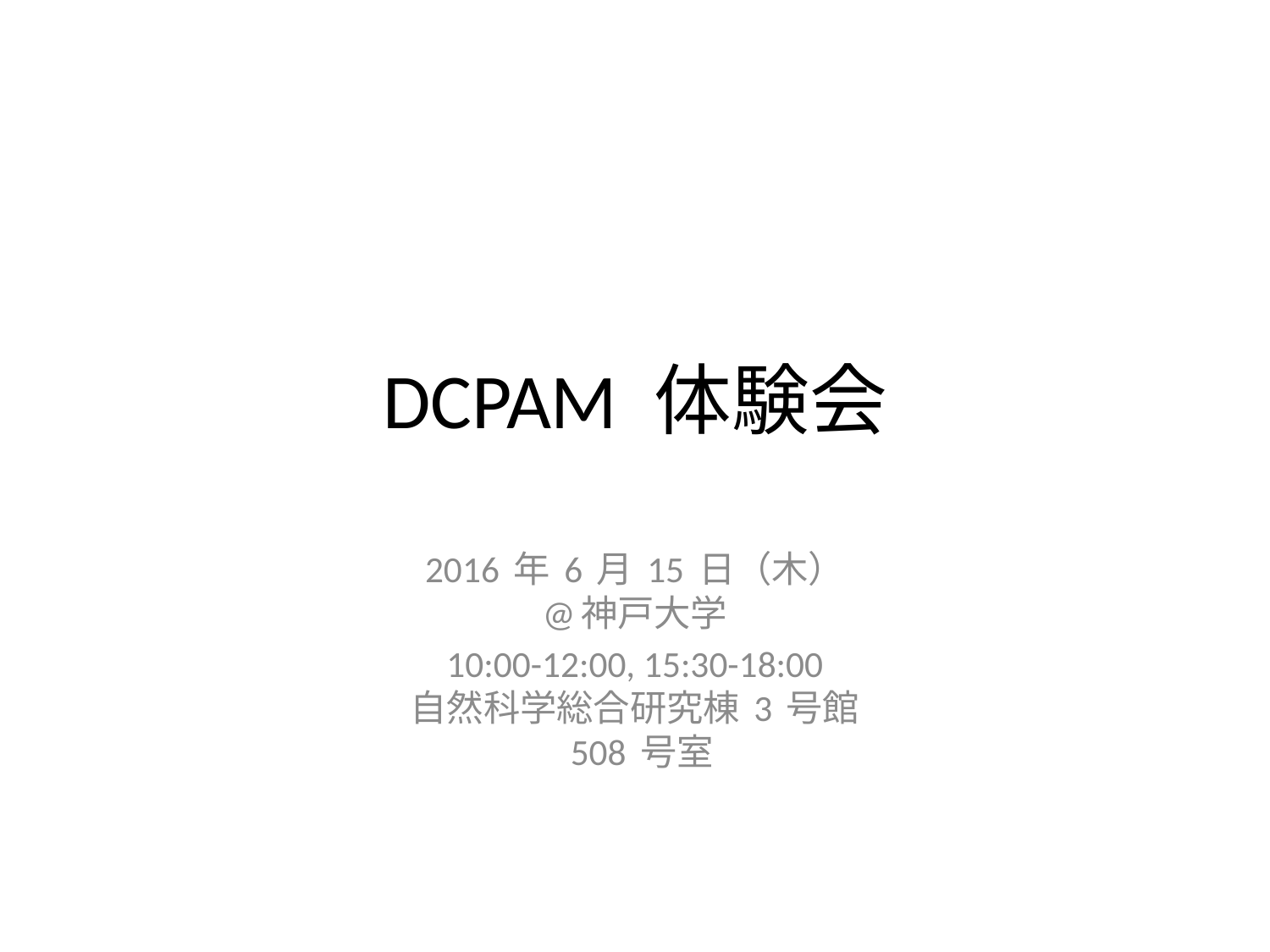

# DCPAM 体験会
2016 年 6 月 15 日（木）
@神戸大学
10:00-12:00, 15:30-18:00
自然科学総合研究棟 3 号館
 508 号室